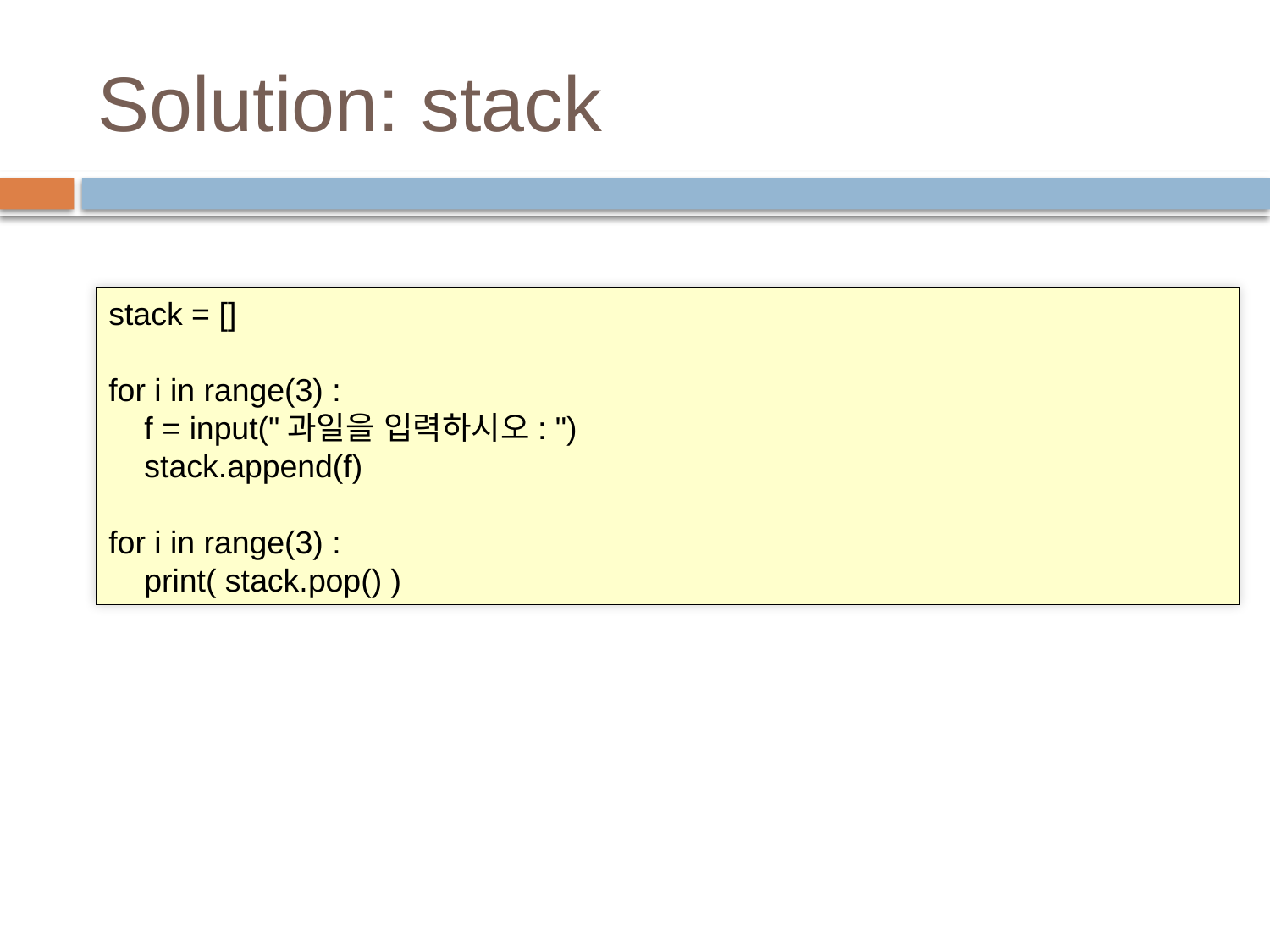

# Solution: stack
stack = []

for i in range(3) :
    f = input("과일을 입력하시오: ")
    stack.append(f)

for i in range(3) :
    print( stack.pop() )